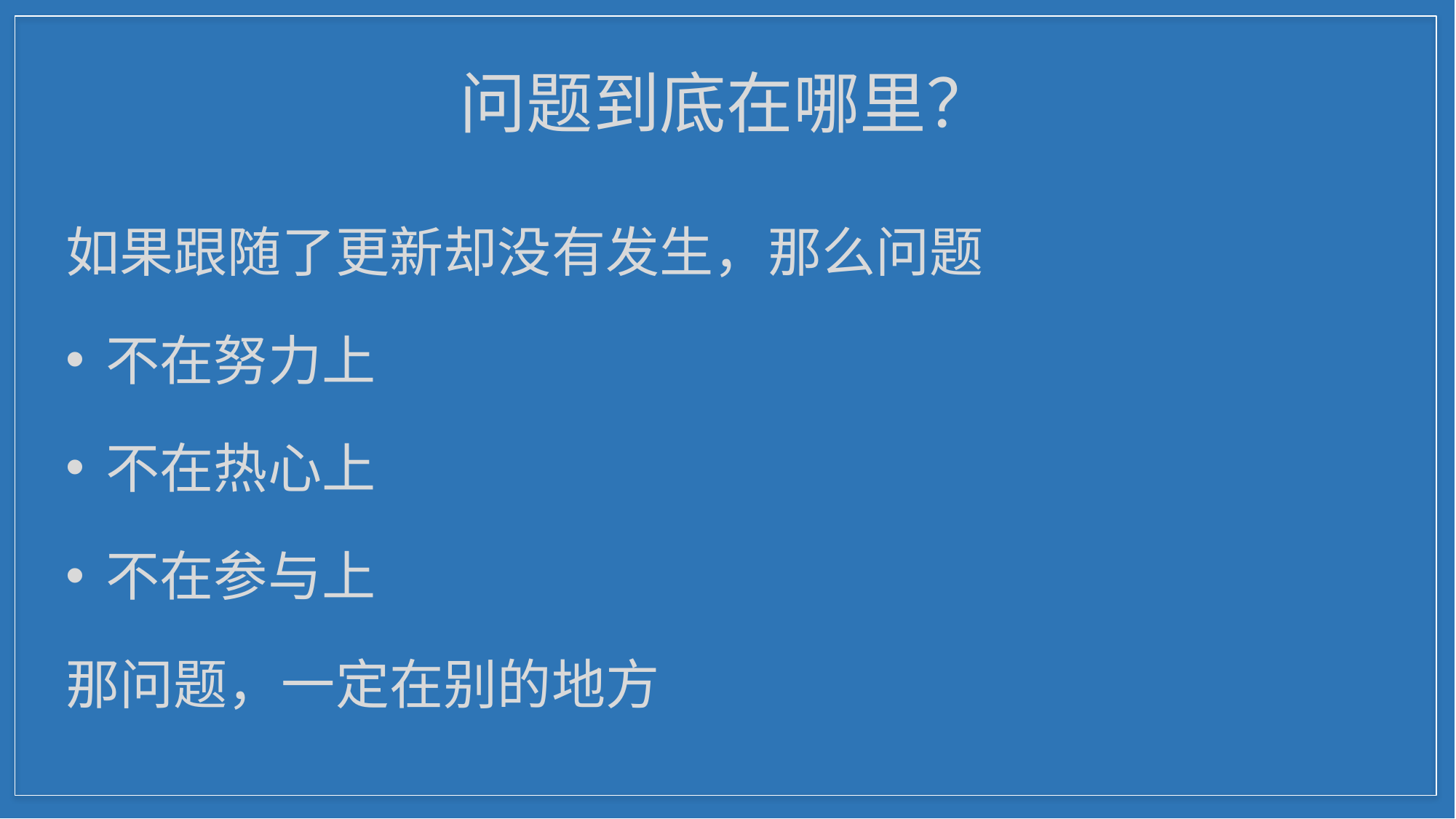

# 问题到底在哪里？
如果跟随了更新却没有发生，那么问题
不在努力上
不在热心上
不在参与上
那问题，一定在别的地方